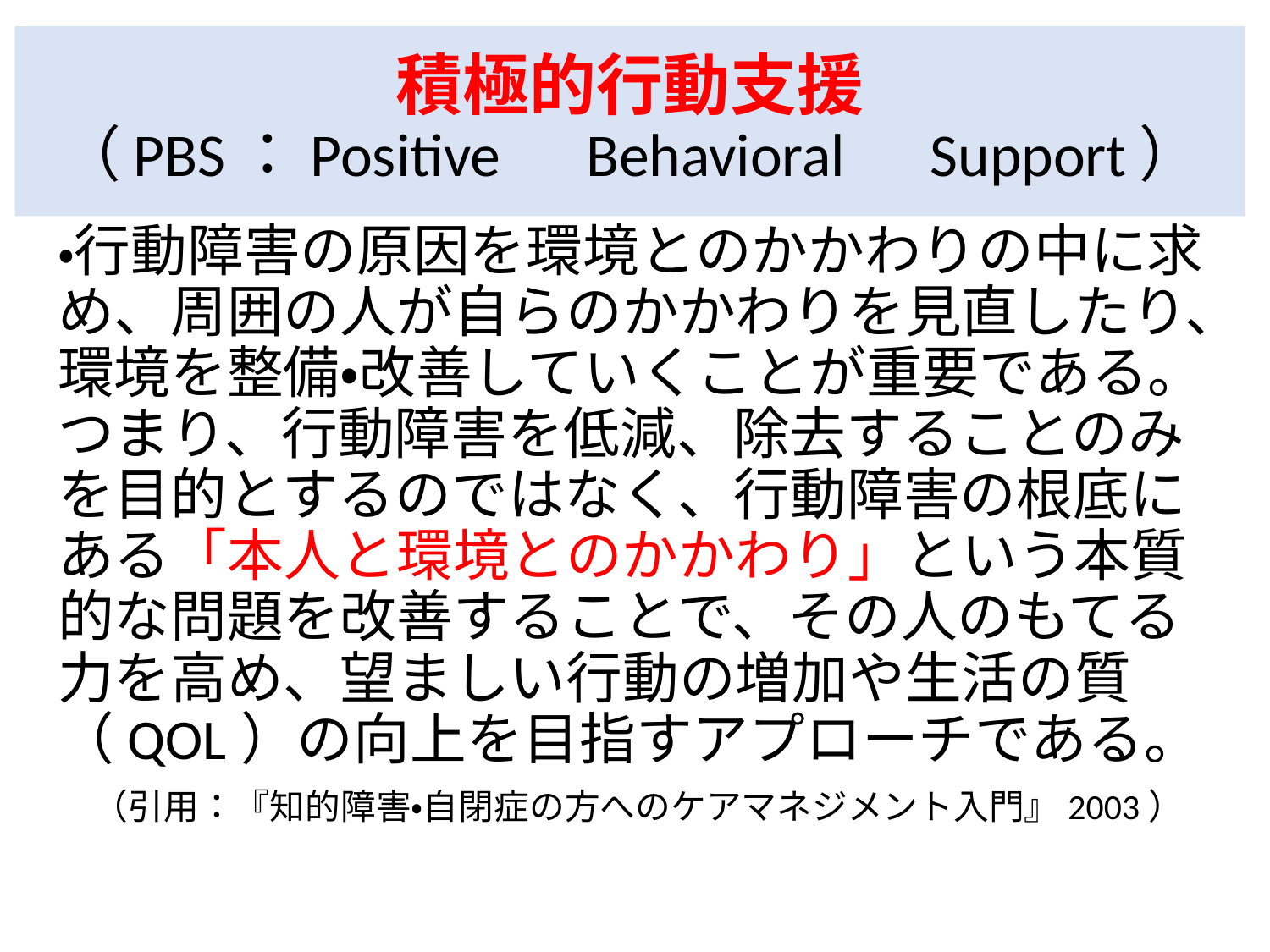

# 積極的行動支援 （PBS：Positive　Behavioral　Support）
・行動障害の原因を環境とのかかわりの中に求め、周囲の人が自らのかかわりを見直したり、環境を整備・改善していくことが重要である。つまり、行動障害を低減、除去することのみを目的とするのではなく、行動障害の根底にある「本人と環境とのかかわり」という本質的な問題を改善することで、その人のもてる力を高め、望ましい行動の増加や生活の質（QOL）の向上を目指すアプローチである。
　（引用：『知的障害・自閉症の方へのケアマネジメント入門』2003）